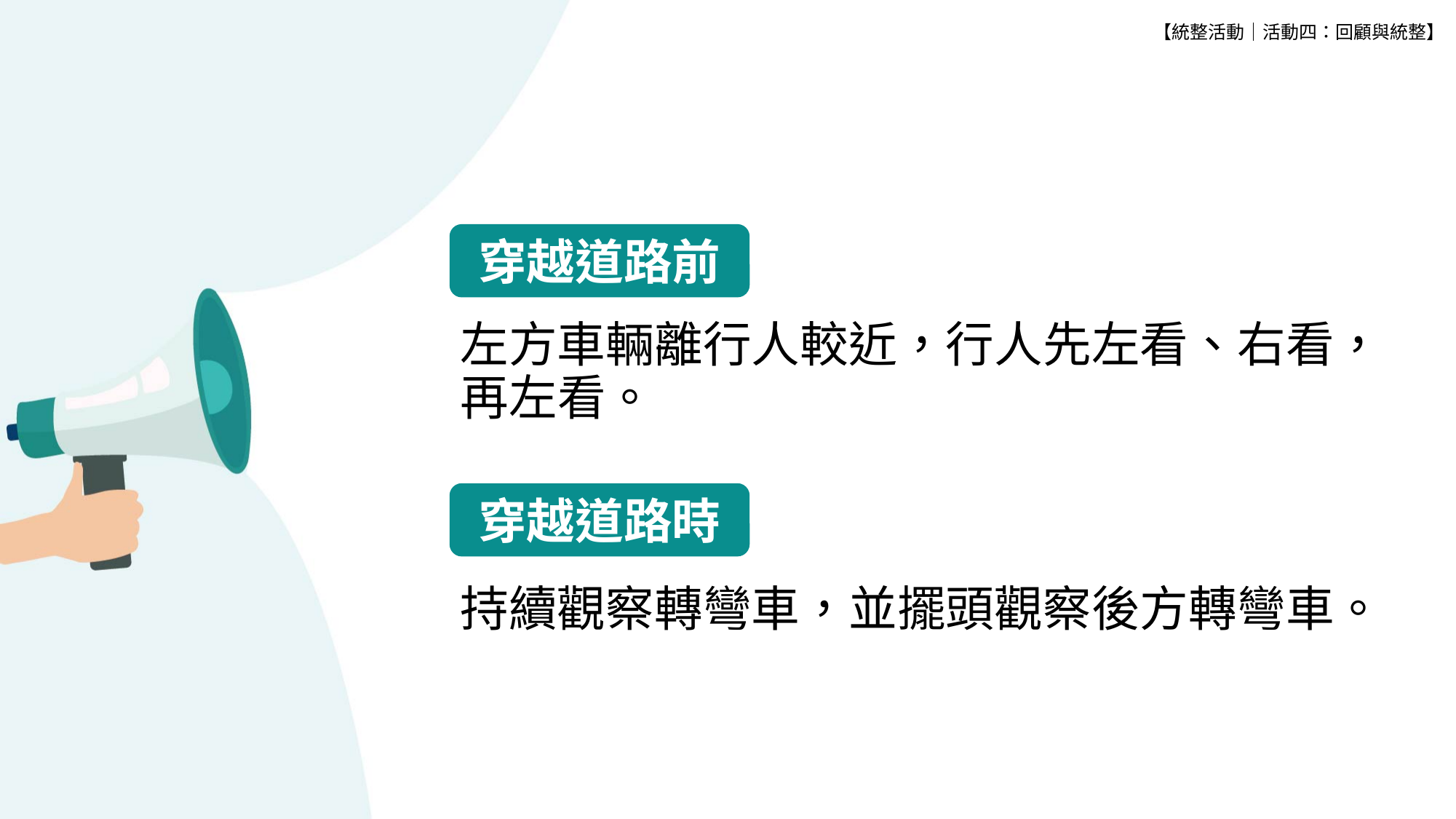

【統整活動│活動四：回顧與統整】
穿越道路前
左方車輛離行人較近，行人先左看、右看，再左看。
穿越道路時
持續觀察轉彎車，並擺頭觀察後方轉彎車。